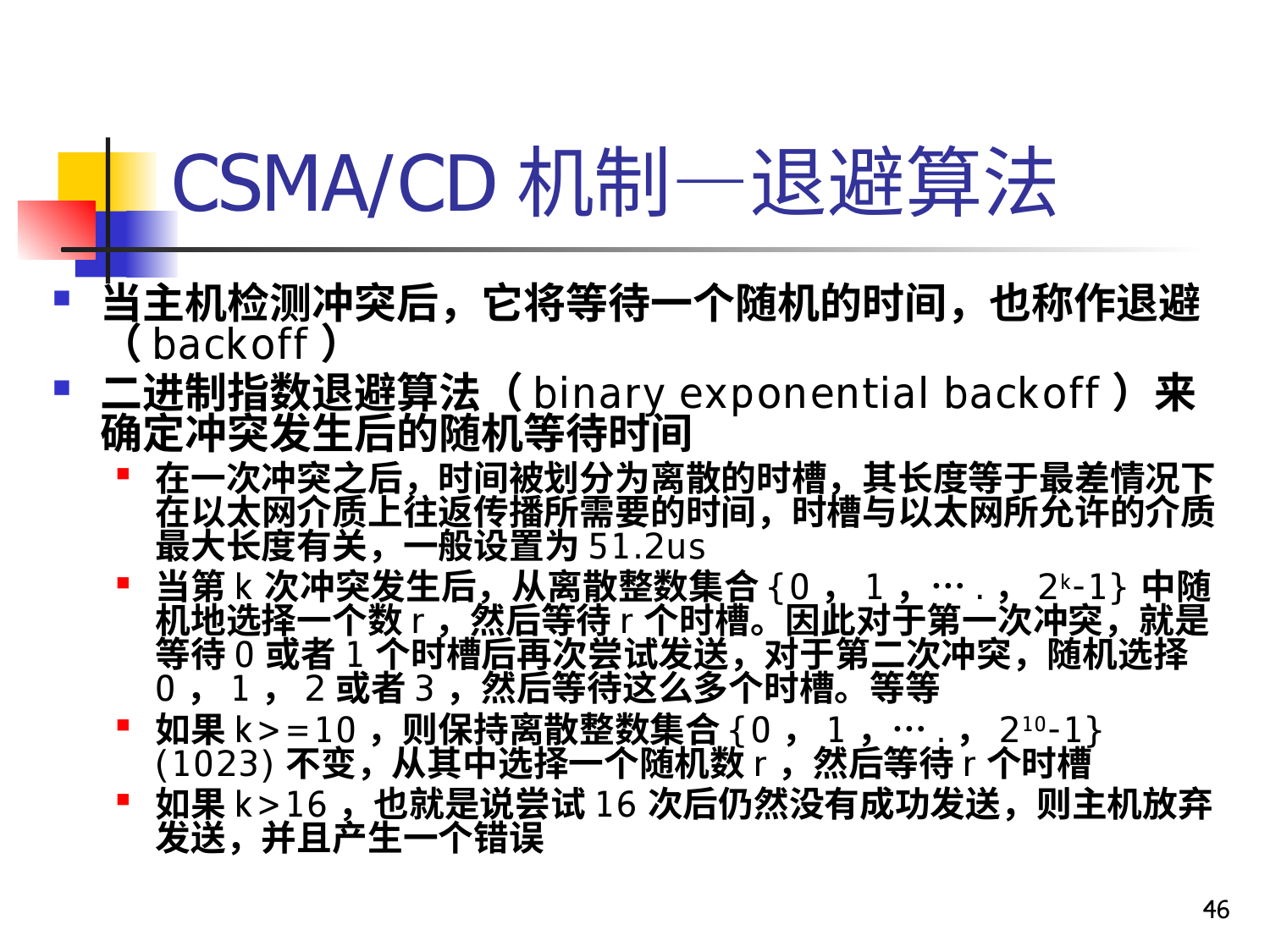

# CSMA/CD机制—退避算法
当主机检测冲突后，它将等待一个随机的时间，也称作退避（backoff）
二进制指数退避算法（binary exponential backoff）来确定冲突发生后的随机等待时间
在一次冲突之后，时间被划分为离散的时槽，其长度等于最差情况下在以太网介质上往返传播所需要的时间，时槽与以太网所允许的介质最大长度有关，一般设置为51.2us
当第k次冲突发生后，从离散整数集合{0，1，….，2k-1}中随机地选择一个数r，然后等待r个时槽。因此对于第一次冲突，就是等待0或者1个时槽后再次尝试发送，对于第二次冲突，随机选择0，1，2或者3，然后等待这么多个时槽。等等
如果k>=10，则保持离散整数集合{0，1，….，210-1} (1023)不变，从其中选择一个随机数r，然后等待r个时槽
如果k>16，也就是说尝试16次后仍然没有成功发送，则主机放弃发送，并且产生一个错误
46